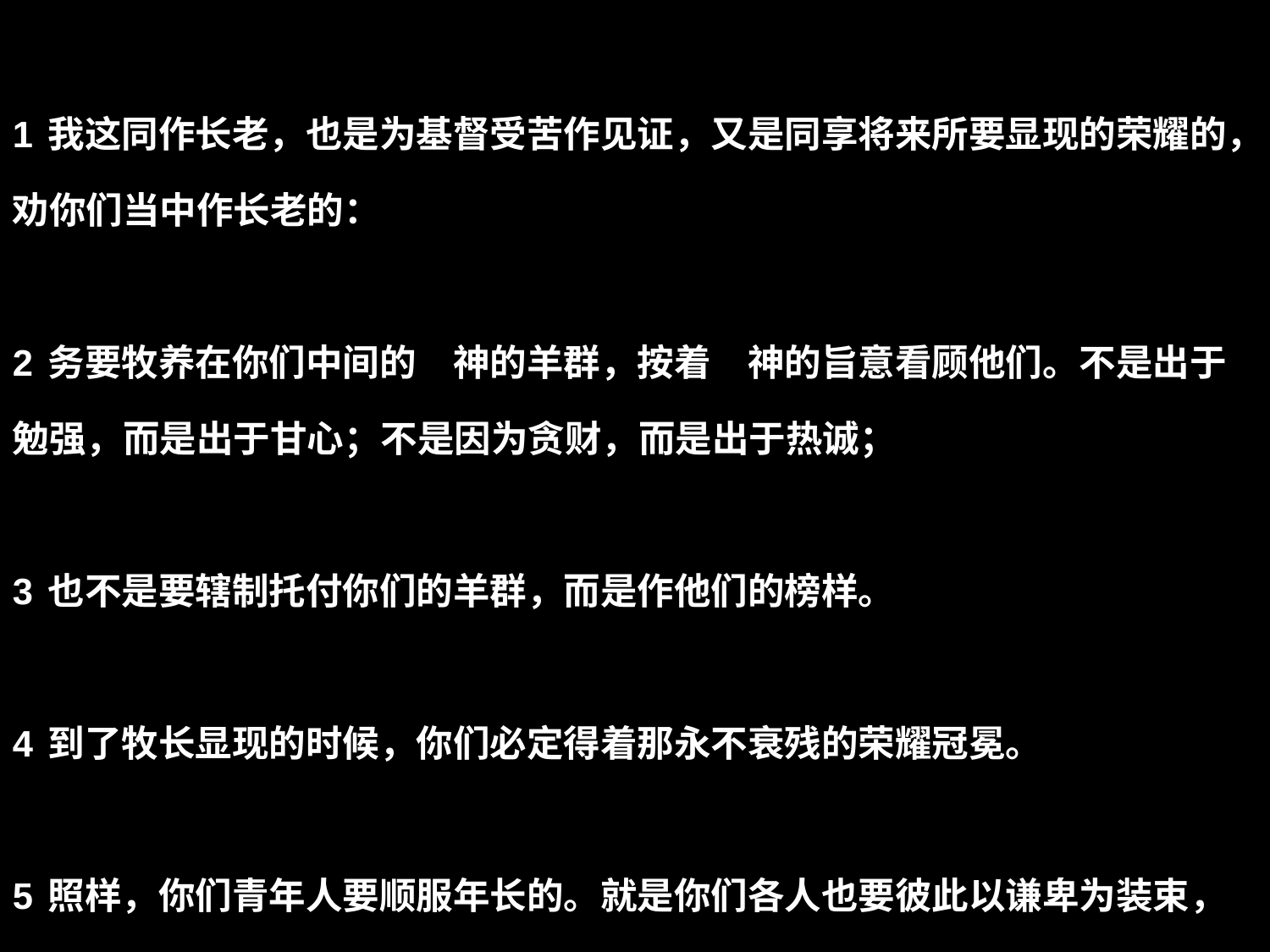

彼得前书 5:1-5

1我这同作长老，也是为基督受苦作见证，又是同享将来所要显现的荣耀的，劝你们当中作长老的：

2务要牧养在你们中间的　神的羊群，按着　神的旨意看顾他们。不是出于勉强，而是出于甘心；不是因为贪财，而是出于热诚；

3也不是要辖制托付你们的羊群，而是作他们的榜样。

4到了牧长显现的时候，你们必定得着那永不衰残的荣耀冠冕。

5照样，你们青年人要顺服年长的。就是你们各人也要彼此以谦卑为装束，因为“　神敌挡骄傲的人，赐恩给谦卑的人。”